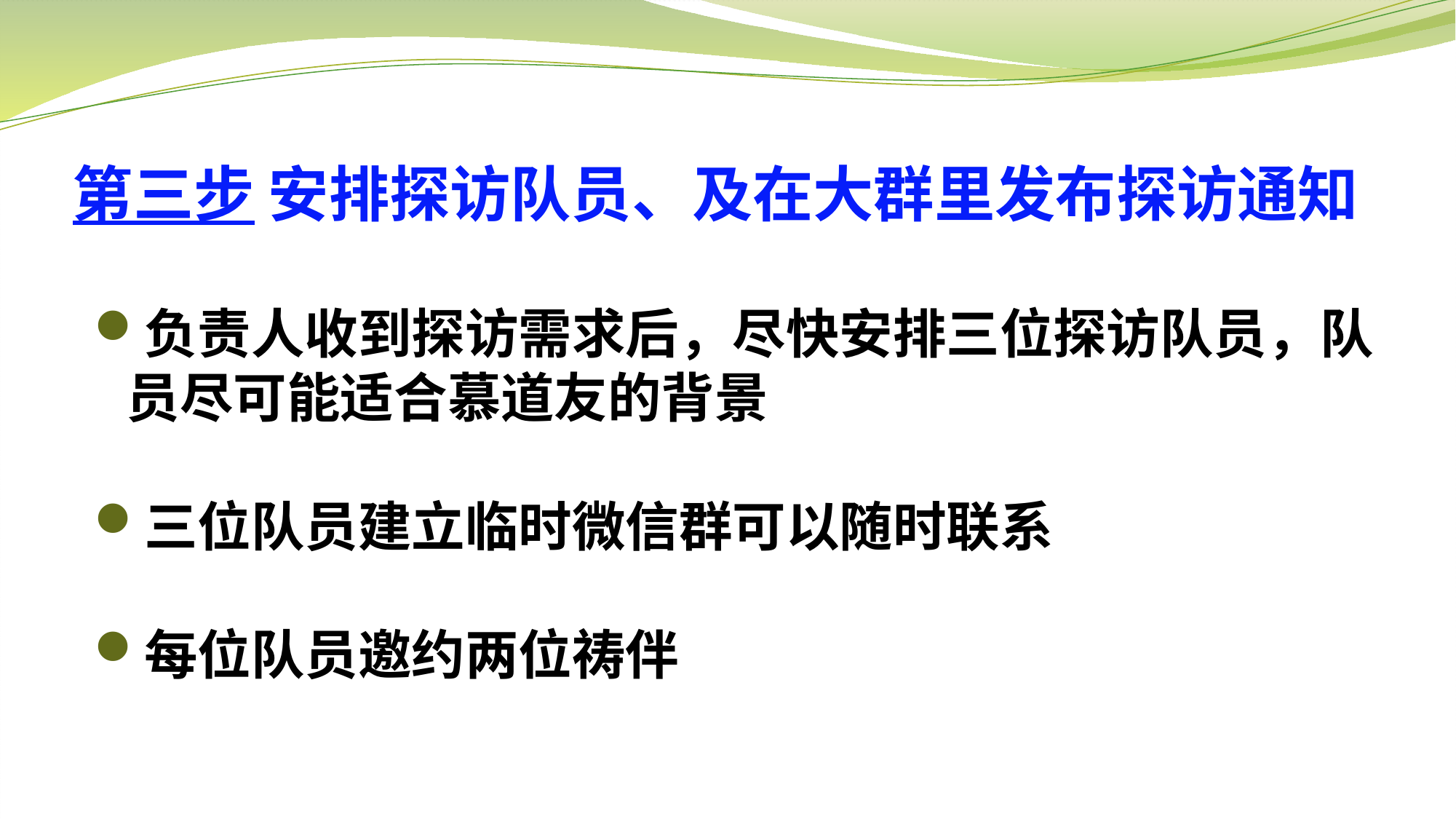

# 第三步 安排探访队员、及在大群里发布探访通知
负责人收到探访需求后，尽快安排三位探访队员，队员尽可能适合慕道友的背景

三位队员建立临时微信群可以随时联系

每位队员邀约两位祷伴